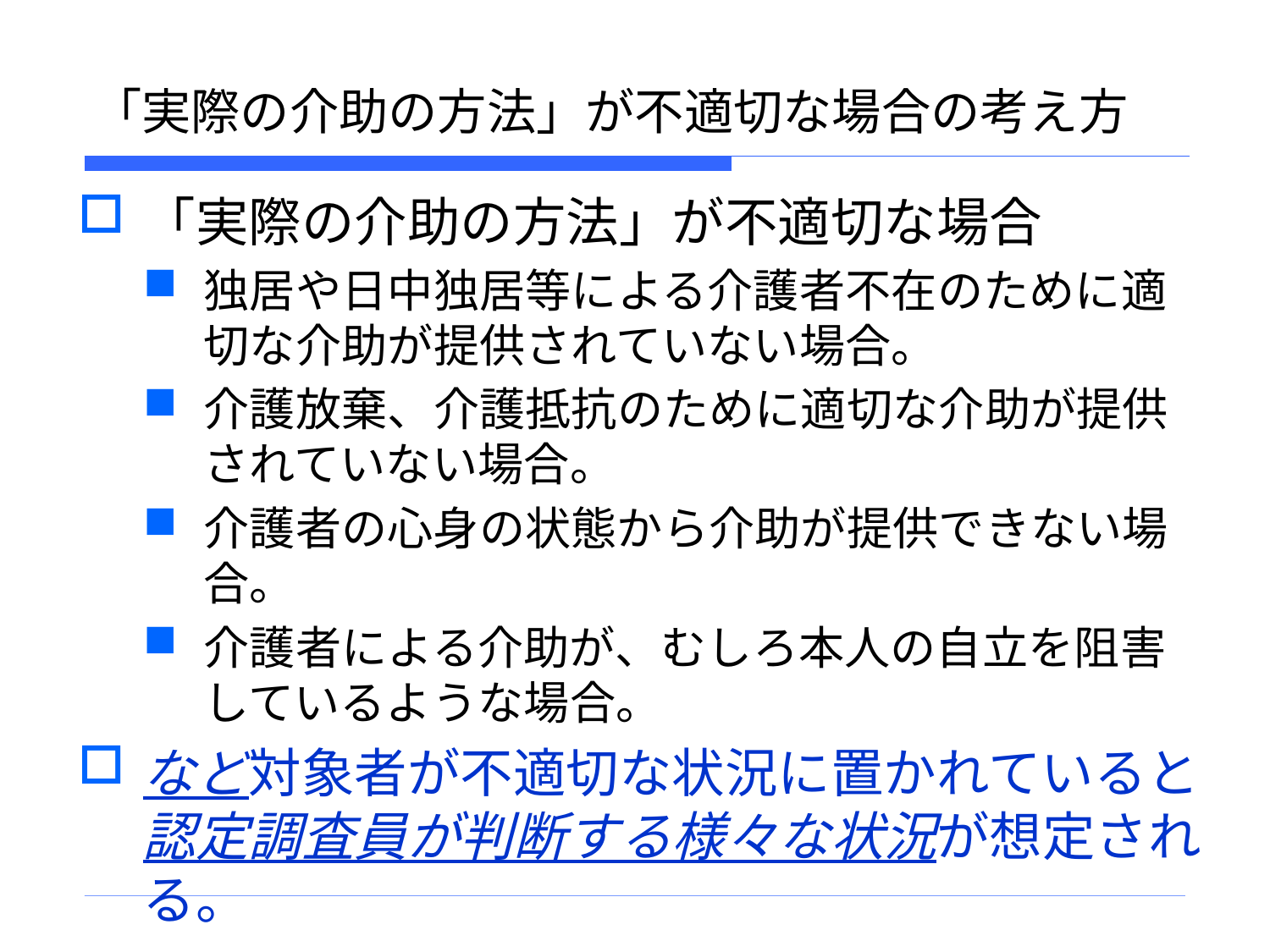

「実際の介助の方法」が不適切な場合の考え方
「実際の介助の方法」が不適切な場合
独居や日中独居等による介護者不在のために適切な介助が提供されていない場合。
介護放棄、介護抵抗のために適切な介助が提供されていない場合。
介護者の心身の状態から介助が提供できない場合。
介護者による介助が、むしろ本人の自立を阻害しているような場合。
など対象者が不適切な状況に置かれていると認定調査員が判断する様々な状況が想定される。